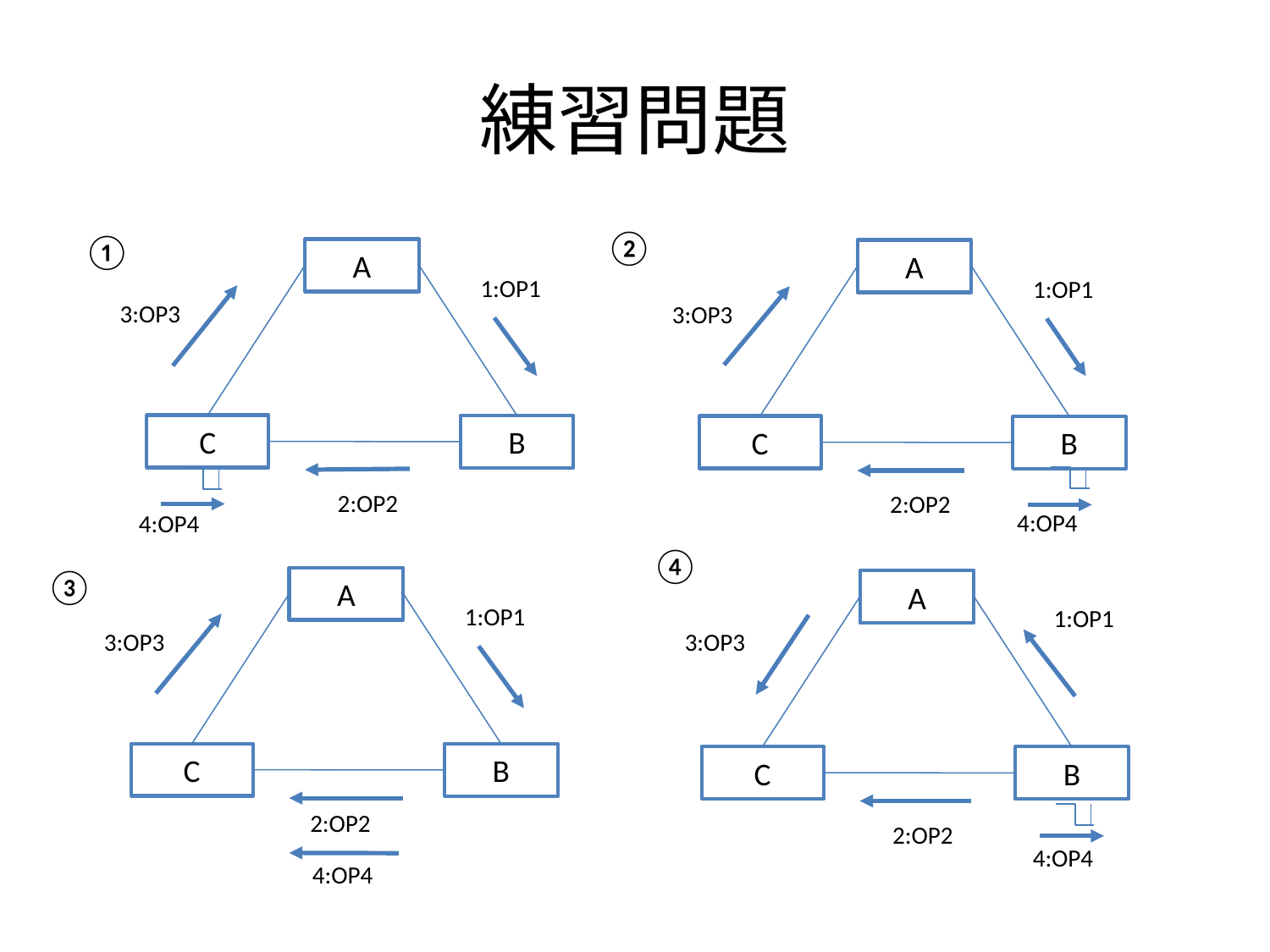

# 練習問題
②
①
A
A
1:OP1
1:OP1
3:OP3
3:OP3
C
B
C
B
2:OP2
2:OP2
4:OP4
4:OP4
④
③
A
A
1:OP1
1:OP1
3:OP3
3:OP3
C
B
C
B
2:OP2
2:OP2
4:OP4
4:OP4